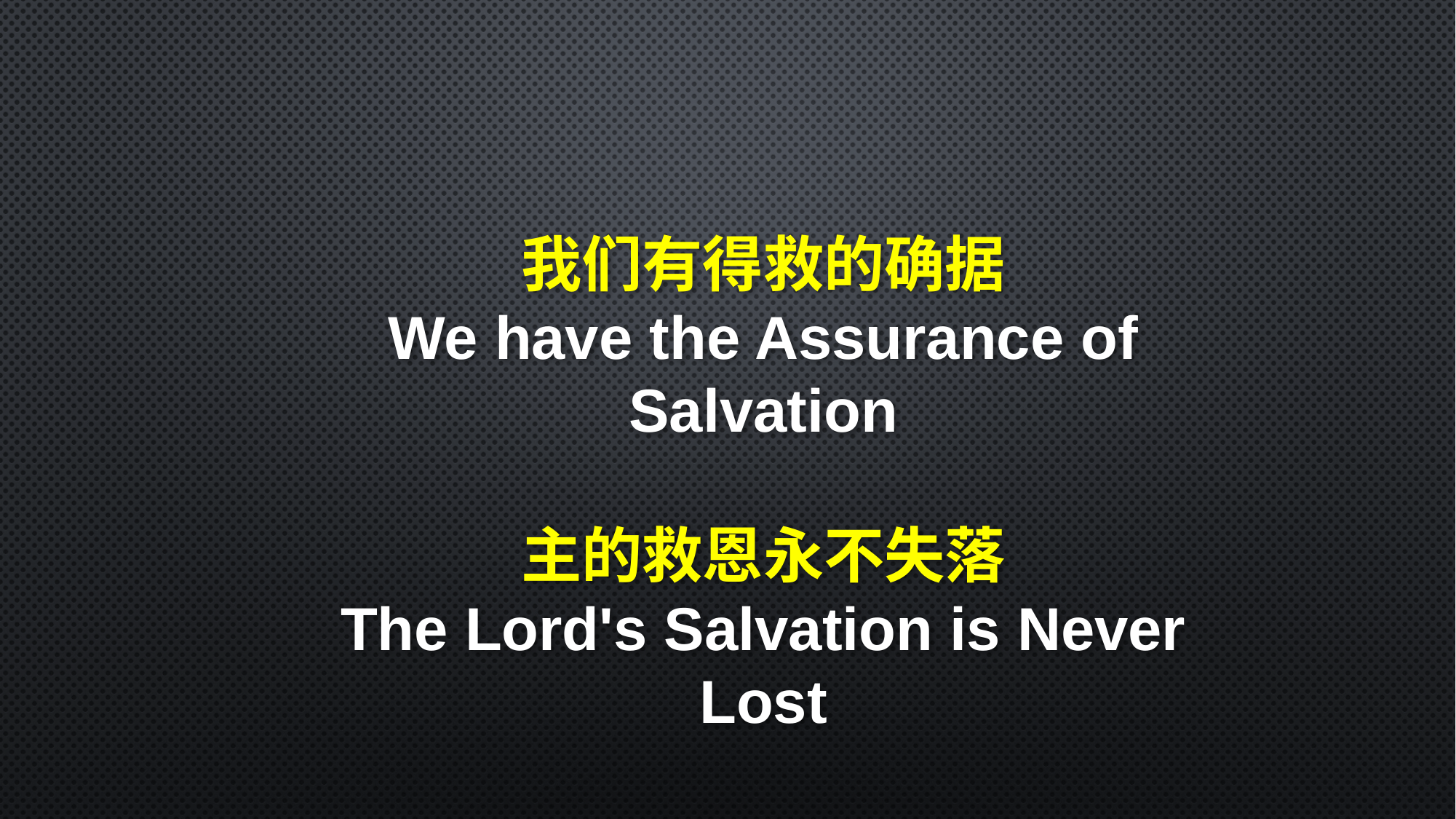

我们有得救的确据
We have the Assurance of Salvation

主的救恩永不失落
The Lord's Salvation is Never Lost